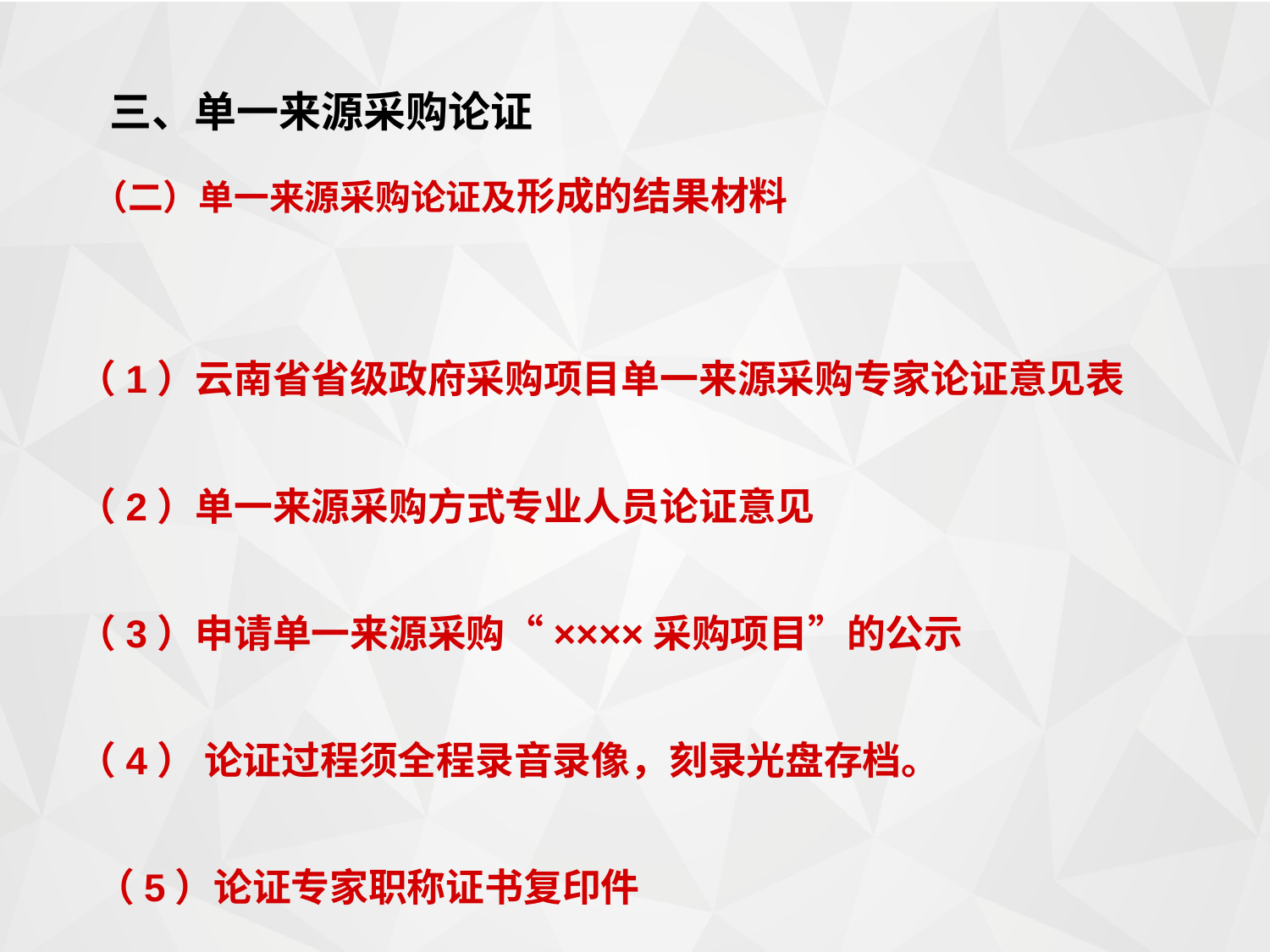

# 三、单一来源采购论证
 （二）单一来源采购论证及形成的结果材料

（1）云南省省级政府采购项目单一来源采购专家论证意见表

（2）单一来源采购方式专业人员论证意见

（3）申请单一来源采购“××××采购项目”的公示

（4） 论证过程须全程录音录像，刻录光盘存档。

 （5）论证专家职称证书复印件